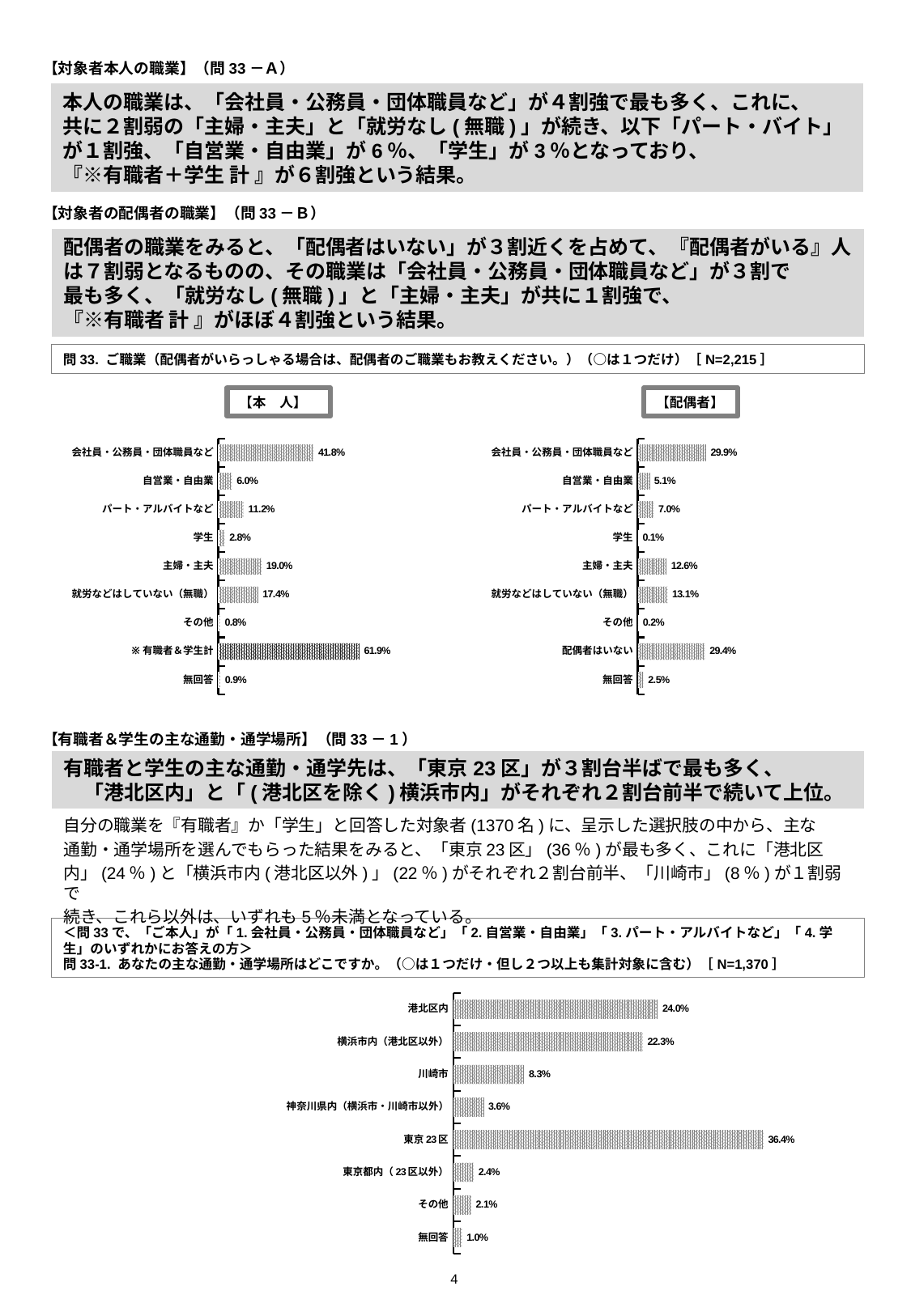

【対象者本人の職業】（問33－Ａ）
# 本人の職業は、「会社員・公務員・団体職員など」が４割強で最も多く、これに、 共に２割弱の「主婦・主夫」と「就労なし(無職)」が続き、以下「パート・バイト」 が１割強、「自営業・自由業」が6％、「学生」が3％となっており、 『※有職者＋学生 計 』が６割強という結果。
【対象者の配偶者の職業】（問33－Ｂ）
配偶者の職業をみると、「配偶者はいない」が３割近くを占めて、『配偶者がいる』人は７割弱となるものの、その職業は「会社員・公務員・団体職員など」が３割で
最も多く、「就労なし(無職)」と「主婦・主夫」が共に１割強で、
『※有職者 計 』がほぼ４割強という結果。
問33. ご職業（配偶者がいらっしゃる場合は、配偶者のご職業もお教えください。）（○は１つだけ）［N=2,215］
【本　人】
【配偶者】

### Chart

| Category |  |
|---|---|
| 会社員・公務員・団体職員など | 0.418058690744921 |
| 自営業・自由業 | 0.0604966139954854 |
| パート・アルバイトなど | 0.111512415349887 |
| 学生 | 0.0284424379232506 |
| 主婦・主夫 | 0.190067720090293 |
| 就労などはしていない（無職） | 0.174266365688488 |
| その他 | 0.00767494356659142 |
| ※有職者＆学生計 | 0.618510158013544 |
| 無回答 | 0.00948081264108352 |

### Chart

| Category |  |
|---|---|
| 会社員・公務員・団体職員など | 0.298871331828443 |
| 自営業・自由業 | 0.0514672686230248 |
| パート・アルバイトなど | 0.0704288939051919 |
| 学生 | 0.00090293453724605 |
| 主婦・主夫 | 0.125959367945824 |
| 就労などはしていない（無職） | 0.130925507900677 |
| その他 | 0.00225733634311512 |
| 配偶者はいない | 0.294356659142213 |
| 無回答 | 0.0248306997742664 |
【有職者＆学生の主な通勤・通学場所】（問33－1）
有職者と学生の主な通勤・通学先は、「東京23区」が３割台半ばで最も多く、
　「港北区内」と「(港北区を除く)横浜市内」がそれぞれ２割台前半で続いて上位。
自分の職業を『有職者』か「学生」と回答した対象者(1370名)に、呈示した選択肢の中から、主な
通勤・通学場所を選んでもらった結果をみると、「東京23区」(36％)が最も多く、これに「港北区
内」(24％)と「横浜市内(港北区以外)」(22％)がそれぞれ２割台前半、「川崎市」(8％)が１割弱で
続き、これら以外は、いずれも5％未満となっている。
＜問33で、「ご本人」が「1.会社員・公務員・団体職員など」「2.自営業・自由業」「3.パート・アルバイトなど」「4.学生」のいずれかにお答えの方＞
問33-1. あなたの主な通勤・通学場所はどこですか。（○は１つだけ・但し２つ以上も集計対象に含む）［N=1,370］

### Chart

| Category |  |
|---|---|
| 港北区内 | 0.24014598540146 |
| 横浜市内（港北区以外） | 0.222627737226277 |
| 川崎市 | 0.0832116788321168 |
| 神奈川県内（横浜市・川崎市以外） | 0.0357664233576642 |
| 東京23区 | 0.364233576642336 |
| 東京都内（23区以外） | 0.0240875912408759 |
| その他 | 0.0211678832116788 |
| 無回答 | 0.0102189781021898 |
4